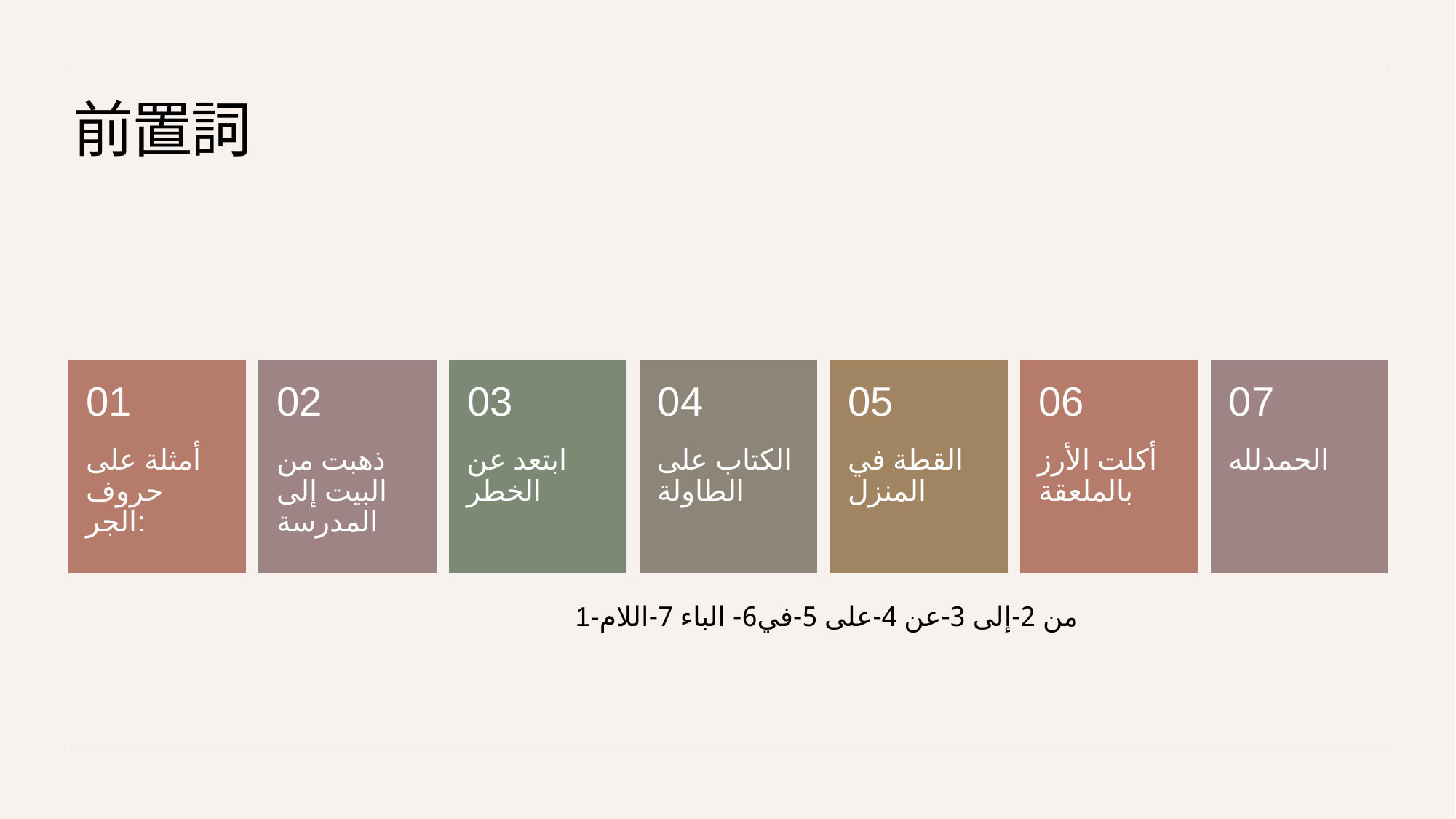

# 前置詞
أمثلة على حروف الجر:
01
ذهبت من البيت إلى المدرسة
02
ابتعد عن الخطر
03
الكتاب على الطاولة
04
القطة في المنزل
05
أكلت الأرز بالملعقة
06
الحمدلله
07
1-من 2-إلى 3-عن 4-على 5-في6- الباء 7-اللام